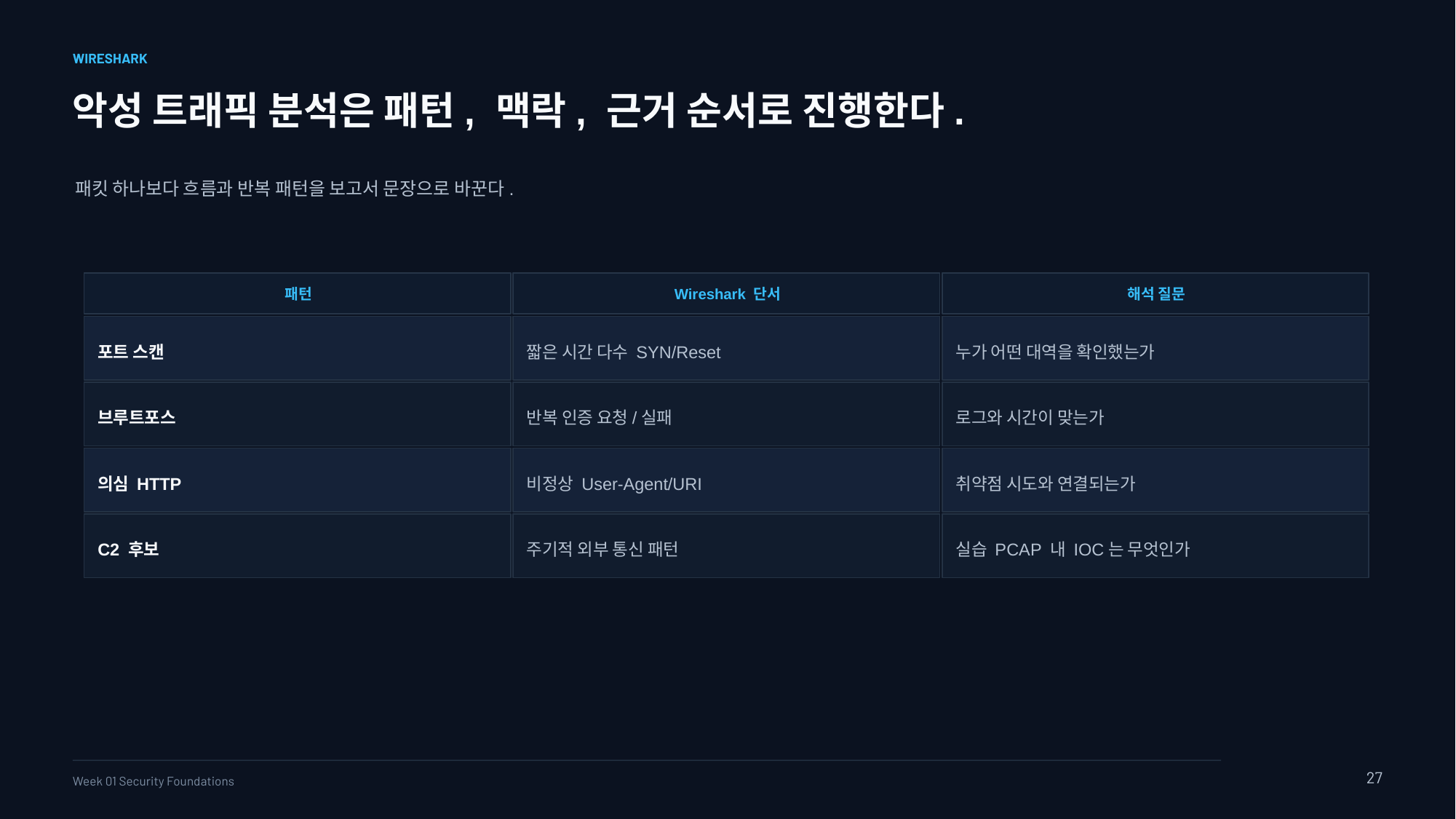

WIRESHARK
악성 트래픽 분석은 패턴, 맥락, 근거 순서로 진행한다.
패킷 하나보다 흐름과 반복 패턴을 보고서 문장으로 바꾼다.

패턴
Wireshark 단서
해석 질문

포트 스캔
짧은 시간 다수 SYN/Reset
누가 어떤 대역을 확인했는가

브루트포스
반복 인증 요청/실패
로그와 시간이 맞는가

의심 HTTP
비정상 User-Agent/URI
취약점 시도와 연결되는가

C2 후보
주기적 외부 통신 패턴
실습 PCAP 내 IOC는 무엇인가

27
Week 01 Security Foundations